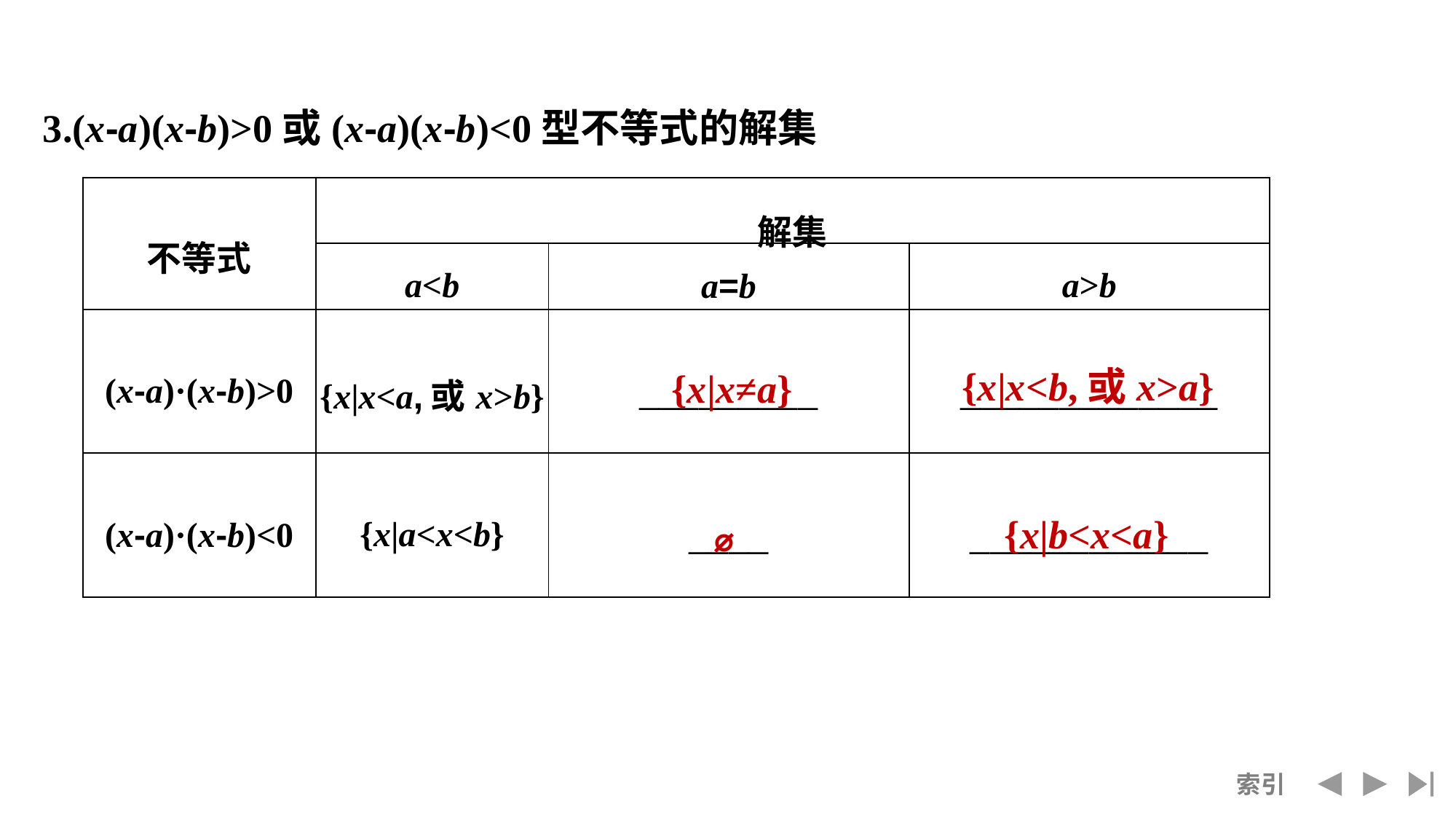

3.(x-a)(x-b)>0或(x-a)(x-b)<0型不等式的解集
| 不等式 | 解集 |  |  |
| --- | --- | --- | --- |
|  | a<b | a=b | a>b |
| (x-a)·(x-b)>0 | {x|x<a,或x>b} | \_\_\_\_\_\_\_\_\_ | \_\_\_\_\_\_\_\_\_\_\_\_\_ |
| (x-a)·(x-b)<0 | {x|a<x<b} | \_\_\_\_ | \_\_\_\_\_\_\_\_\_\_\_\_ |
{x|x<b,或x>a}
{x|x≠a}
{x|b<x<a}
⌀